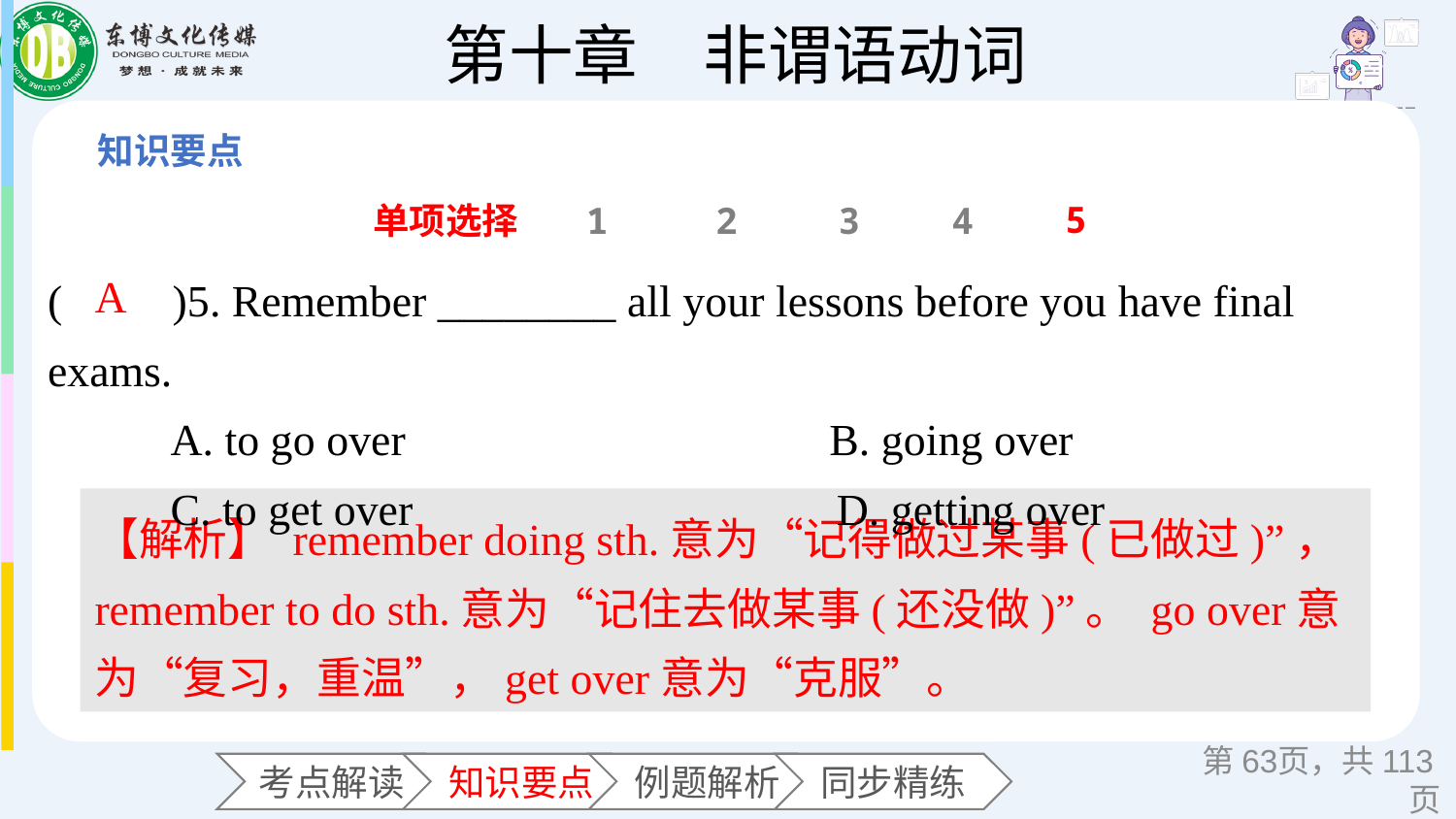

5
单项选择
1
2
3
4
(　　)5. Remember ________ all your lessons before you have final exams.
           A. to go over                                      B. going over
           C. to get over                                      D. getting over
A
【解析】 remember doing sth.意为“记得做过某事(已做过)”，remember to do sth.意为“记住去做某事(还没做)”。 go over意为“复习，重温”，get over意为“克服”。
第63页，共113页